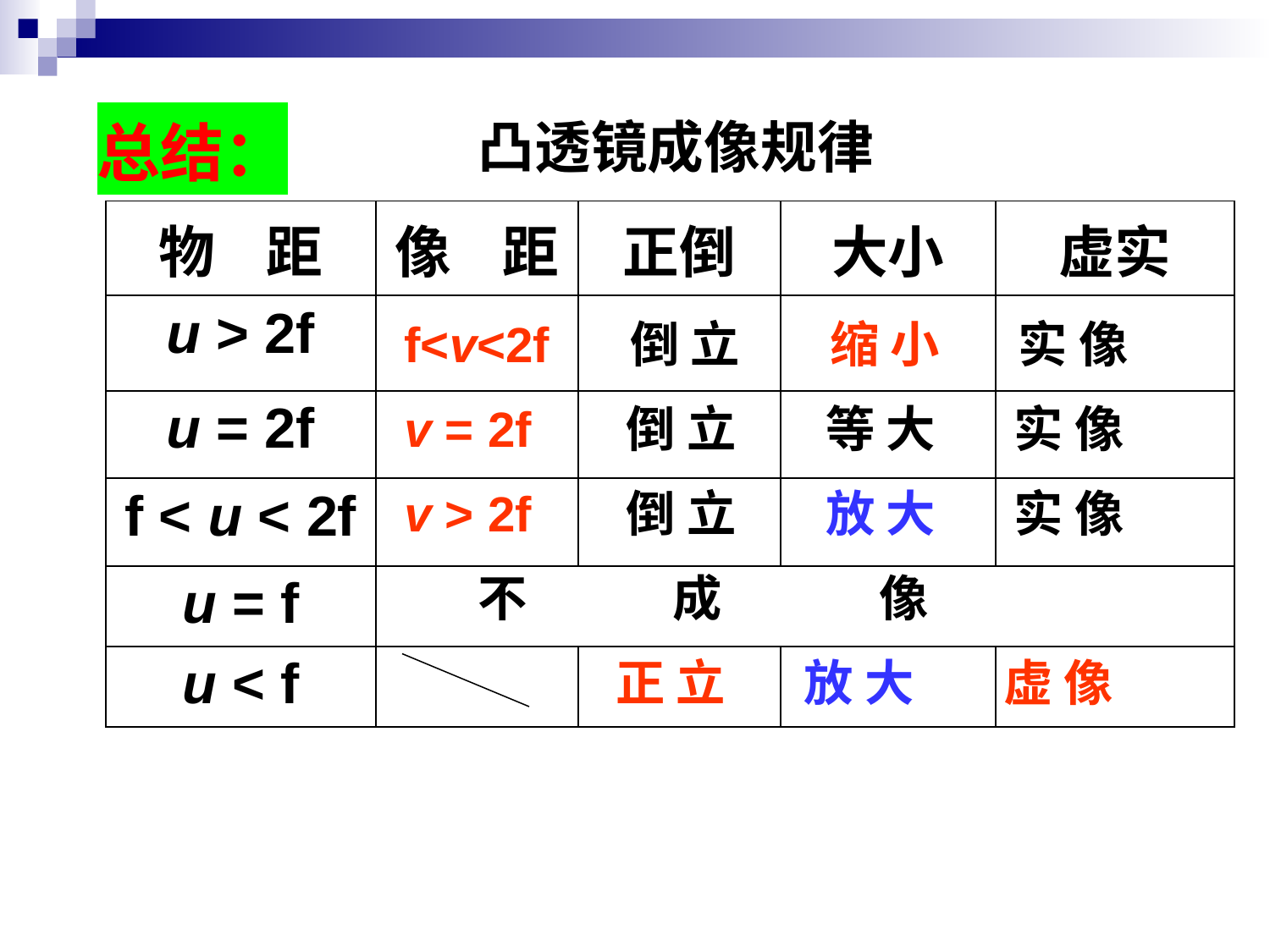

凸透镜成像规律
总结：
| 物 距 | 像 距 | 正倒 | 大小 | 虚实 |
| --- | --- | --- | --- | --- |
| u > 2f |  |  |  |  |
| u = 2f |  |  |  |  |
| f < u < 2f |  |  |  |  |
| u = f |  |  |  |  |
| u < f |  |  |  |  |
f<v<2f     倒 立        缩 小       实 像
v = 2f      倒 立        等 大       实 像
v > 2f      倒 立        放 大       实 像
不             成              像
正 立       放 大        虚 像